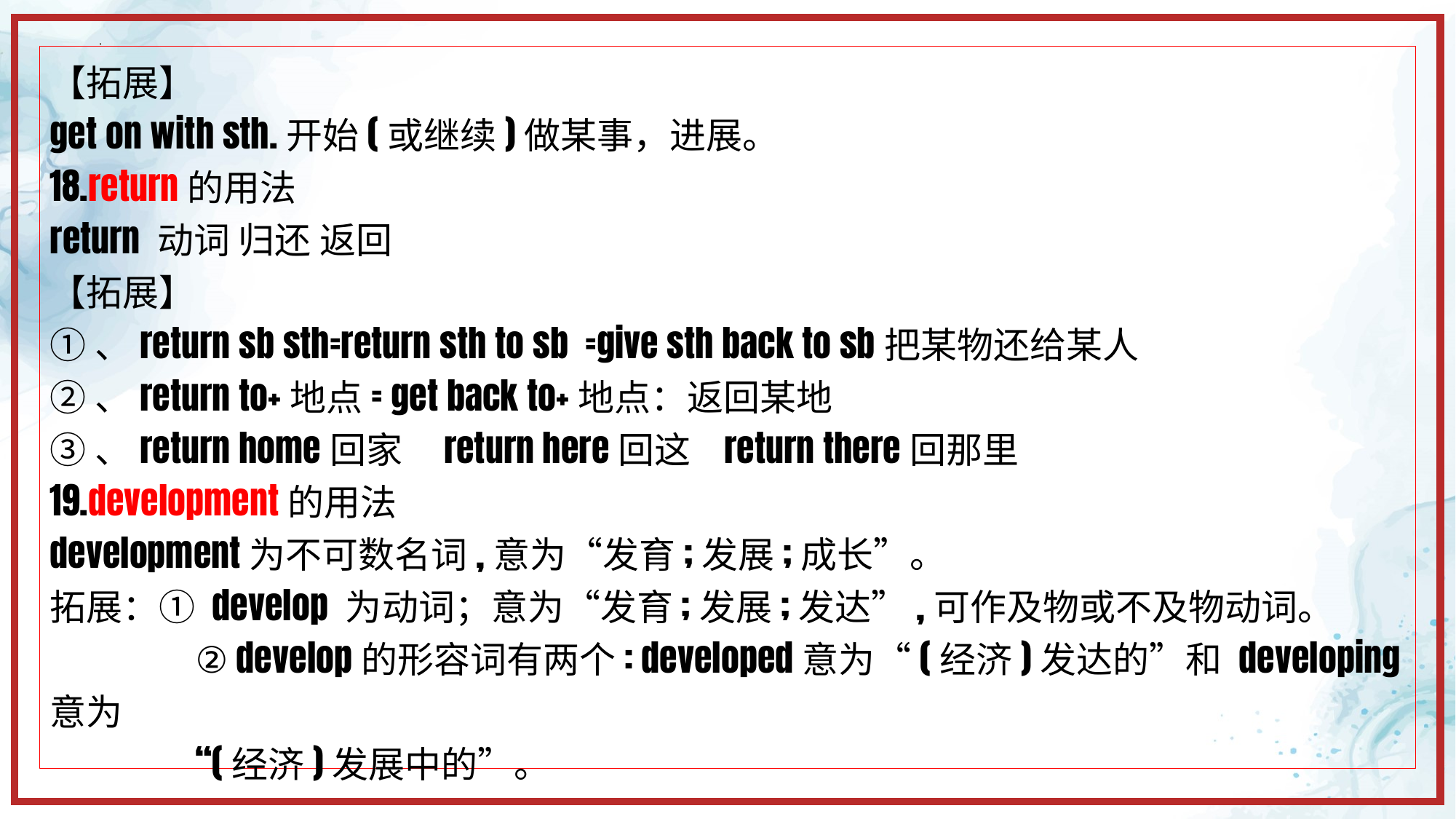

【拓展】
get on with sth.开始(或继续)做某事，进展。
18.return的用法
return 动词 归还 返回
【拓展】
①、return sb sth=return sth to sb  =give sth back to sb把某物还给某人
②、return to+地点= get back to+地点：返回某地
③、return home回家    return here回这   return there回那里
19.development的用法
development为不可数名词,意为“发育;发展;成长”。
拓展：① develop 为动词；意为“发育;发展;发达”,可作及物或不及物动词。
                 ② develop的形容词有两个: developed意为“(经济)发达的”和 developing意为
                 “(经济)发展中的”。